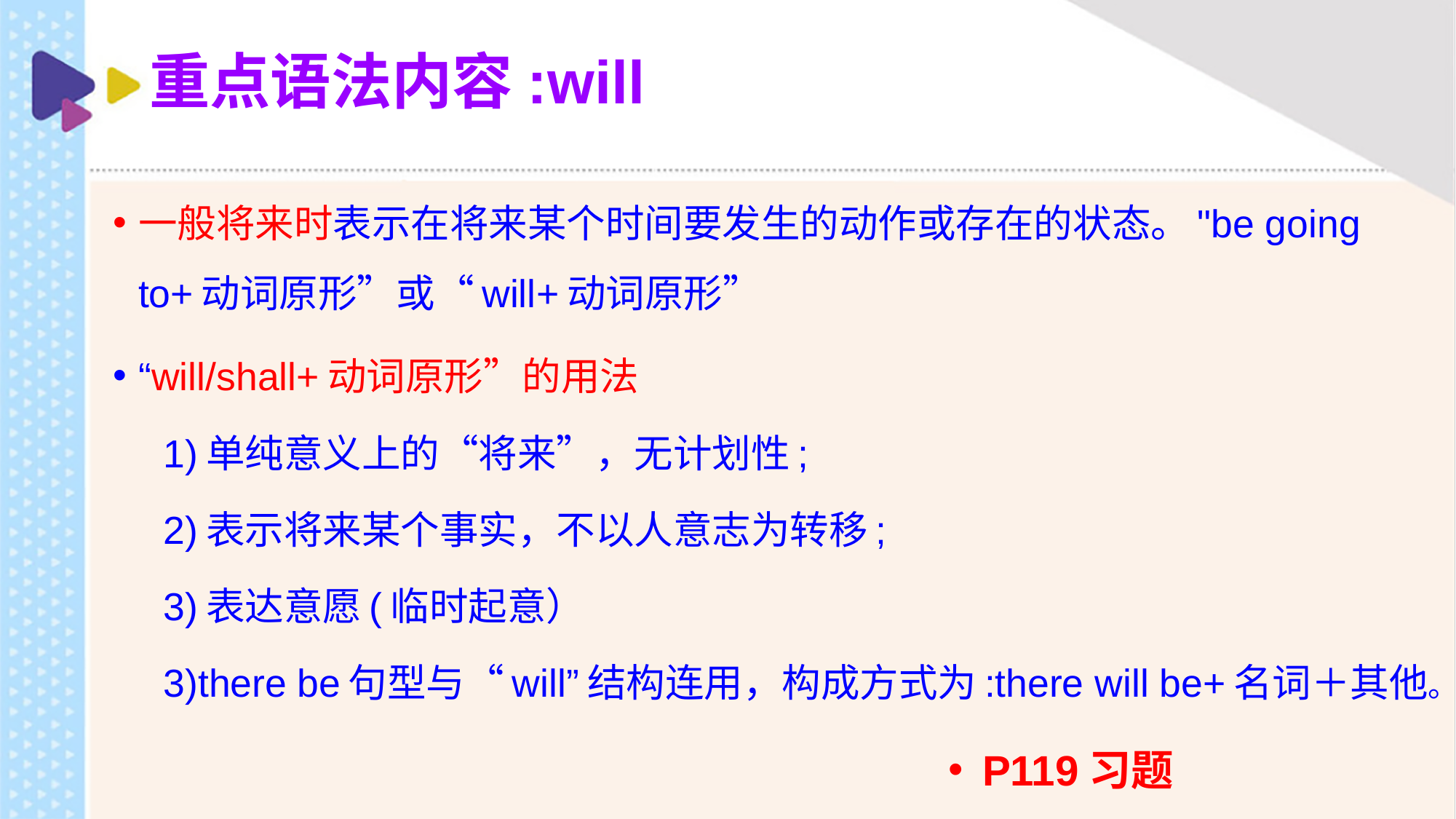

# 重点语法内容:will
一般将来时表示在将来某个时间要发生的动作或存在的状态。"be going to+动词原形”或“will+动词原形”
“will/shall+动词原形”的用法
1)单纯意义上的“将来”，无计划性;
2)表示将来某个事实，不以人意志为转移;
3)表达意愿(临时起意）
3)there be句型与“will”结构连用，构成方式为:there will be+名词＋其他。
P119习题